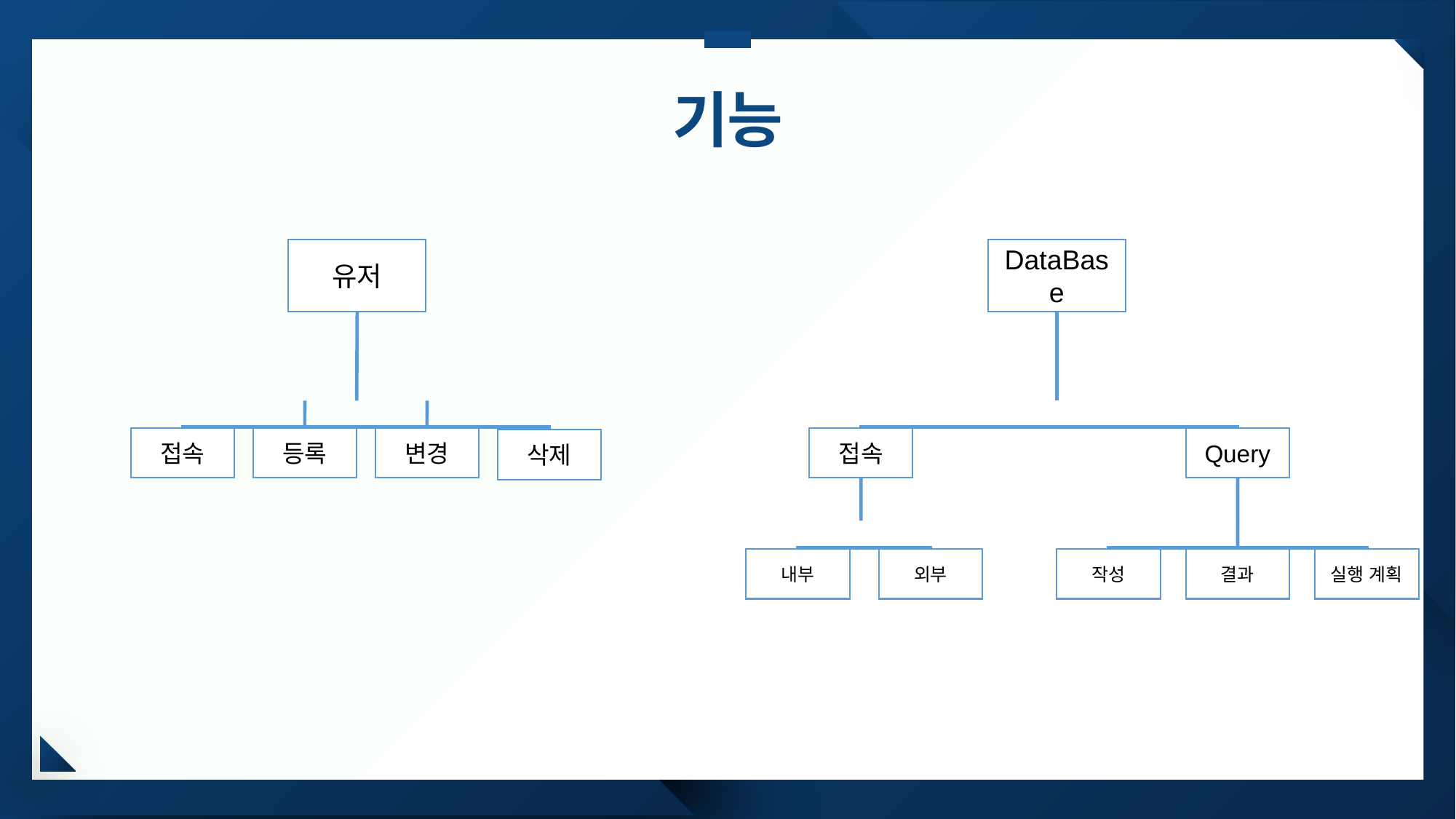

# 기능
유저
DataBase
접속
등록
변경
삭제
접속
Query
작성
결과
실행 계획
내부
외부
Inspired by Pantone Color
5